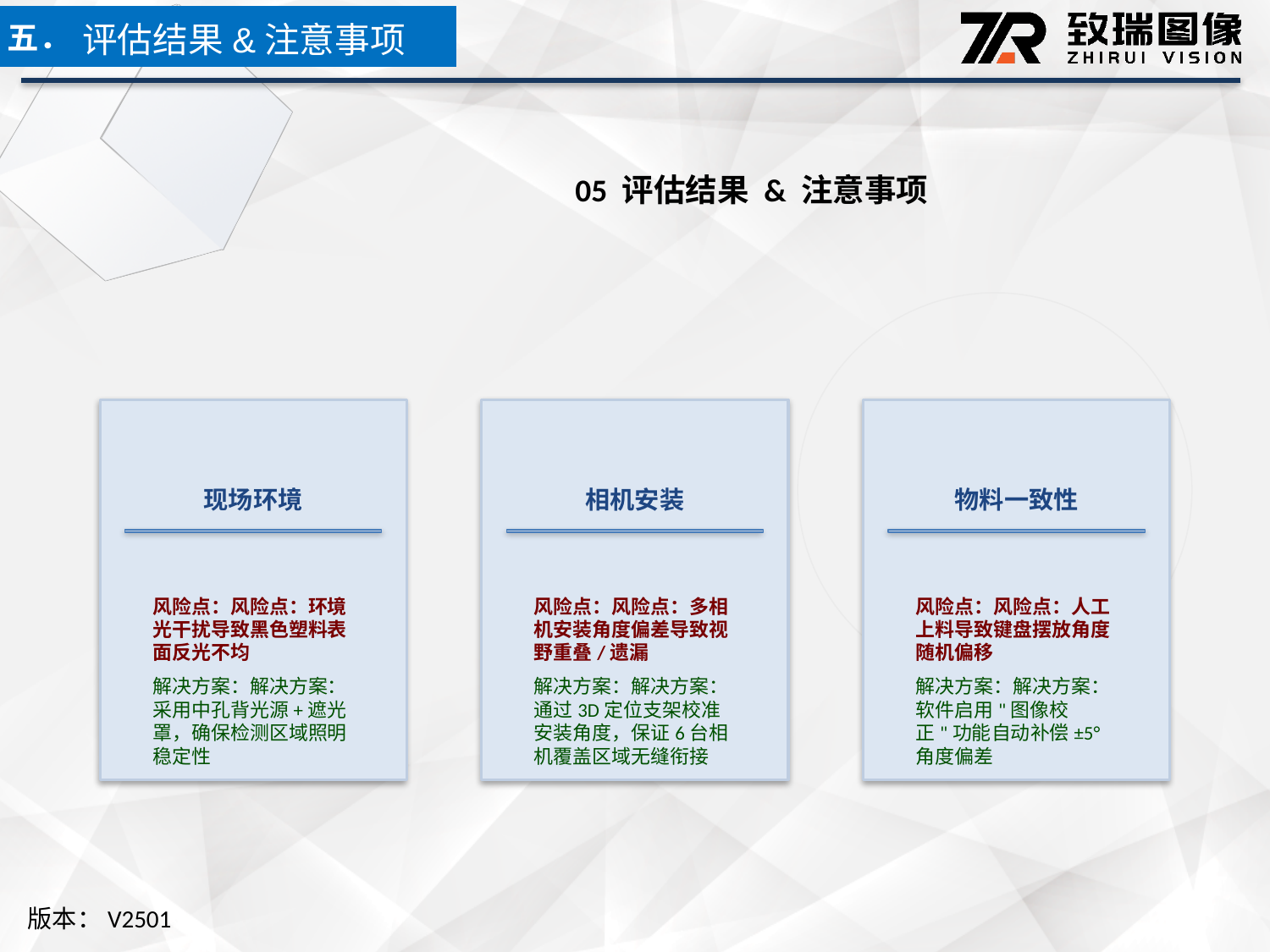

五．
评估结果&注意事项

05 评估结果 & 注意事项

现场环境

相机安装

物料一致性

风险点：风险点：环境光干扰导致黑色塑料表面反光不均
解决方案：解决方案：采用中孔背光源+遮光罩，确保检测区域照明稳定性

风险点：风险点：多相机安装角度偏差导致视野重叠/遗漏
解决方案：解决方案：通过3D定位支架校准安装角度，保证6台相机覆盖区域无缝衔接

风险点：风险点：人工上料导致键盘摆放角度随机偏移
解决方案：解决方案：软件启用"图像校正"功能自动补偿±5°角度偏差